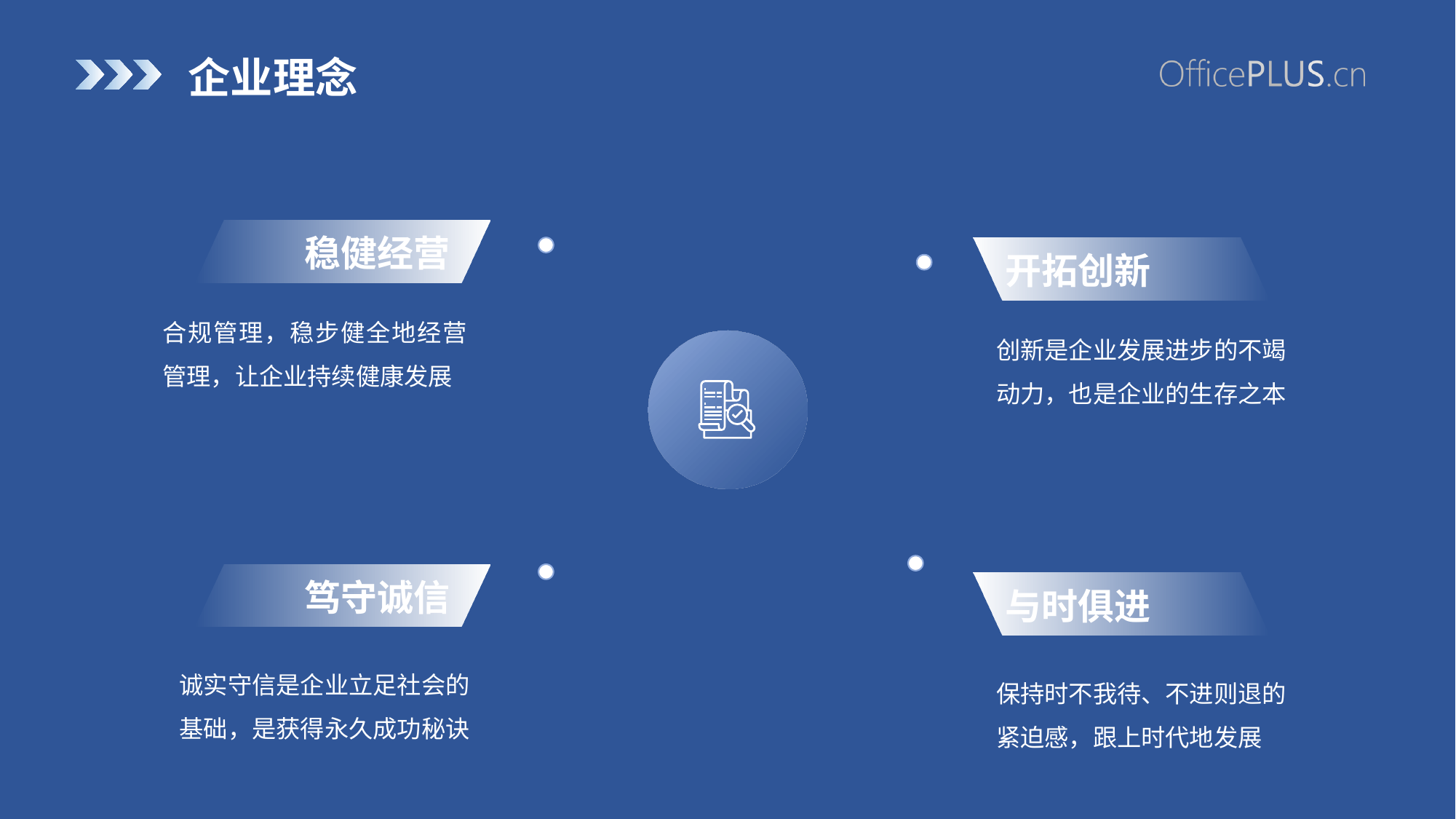

# 企业理念

稳健经营

开拓创新

合规管理，稳步健全地经营管理，让企业持续健康发展
创新是企业发展进步的不竭动力，也是企业的生存之本

笃守诚信

与时俱进
诚实守信是企业立足社会的基础，是获得永久成功秘诀
保持时不我待、不进则退的紧迫感，跟上时代地发展